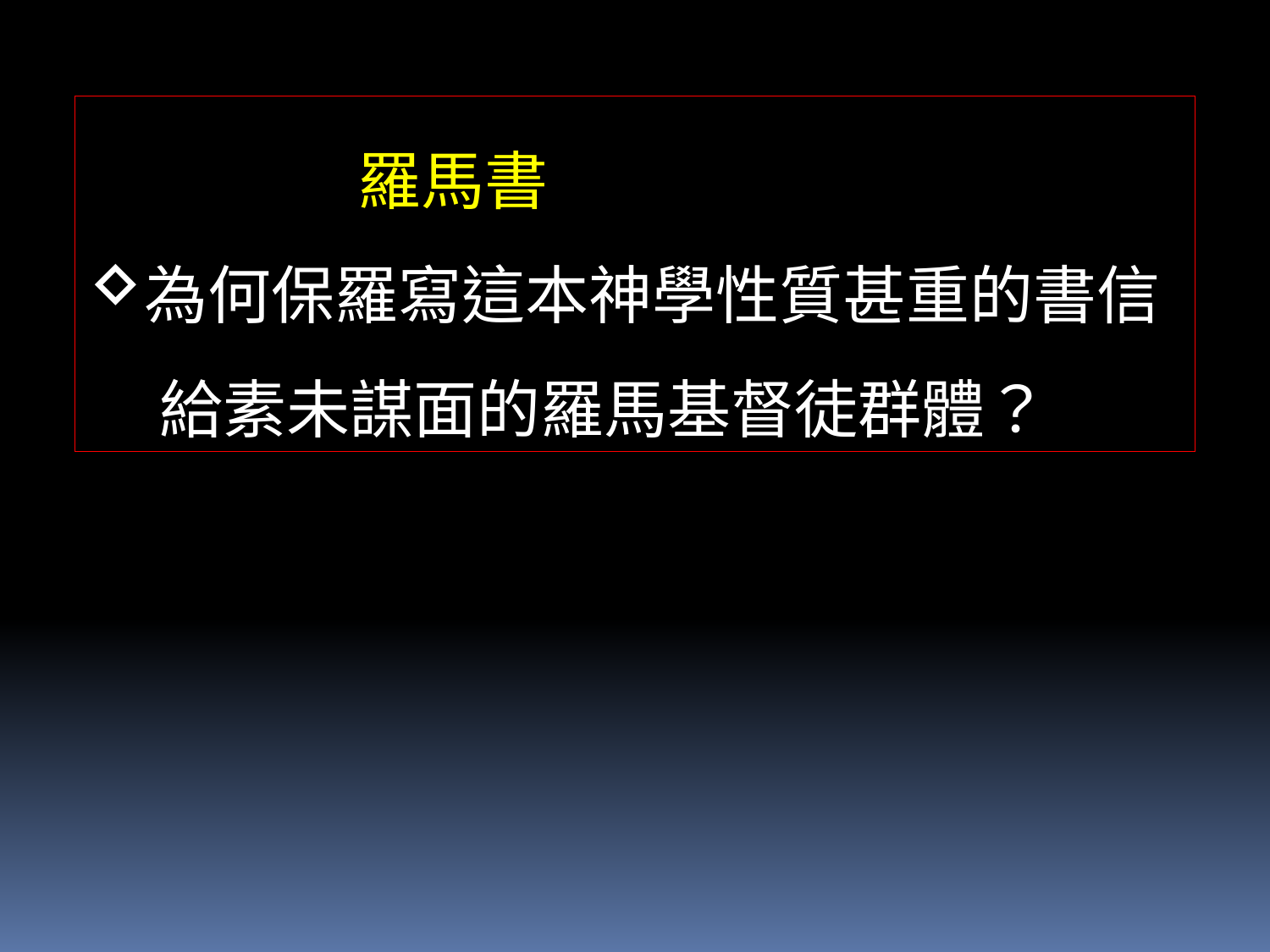

羅馬書
為何保羅寫這本神學性質甚重的書信
    給素未謀面的羅馬基督徒群體？